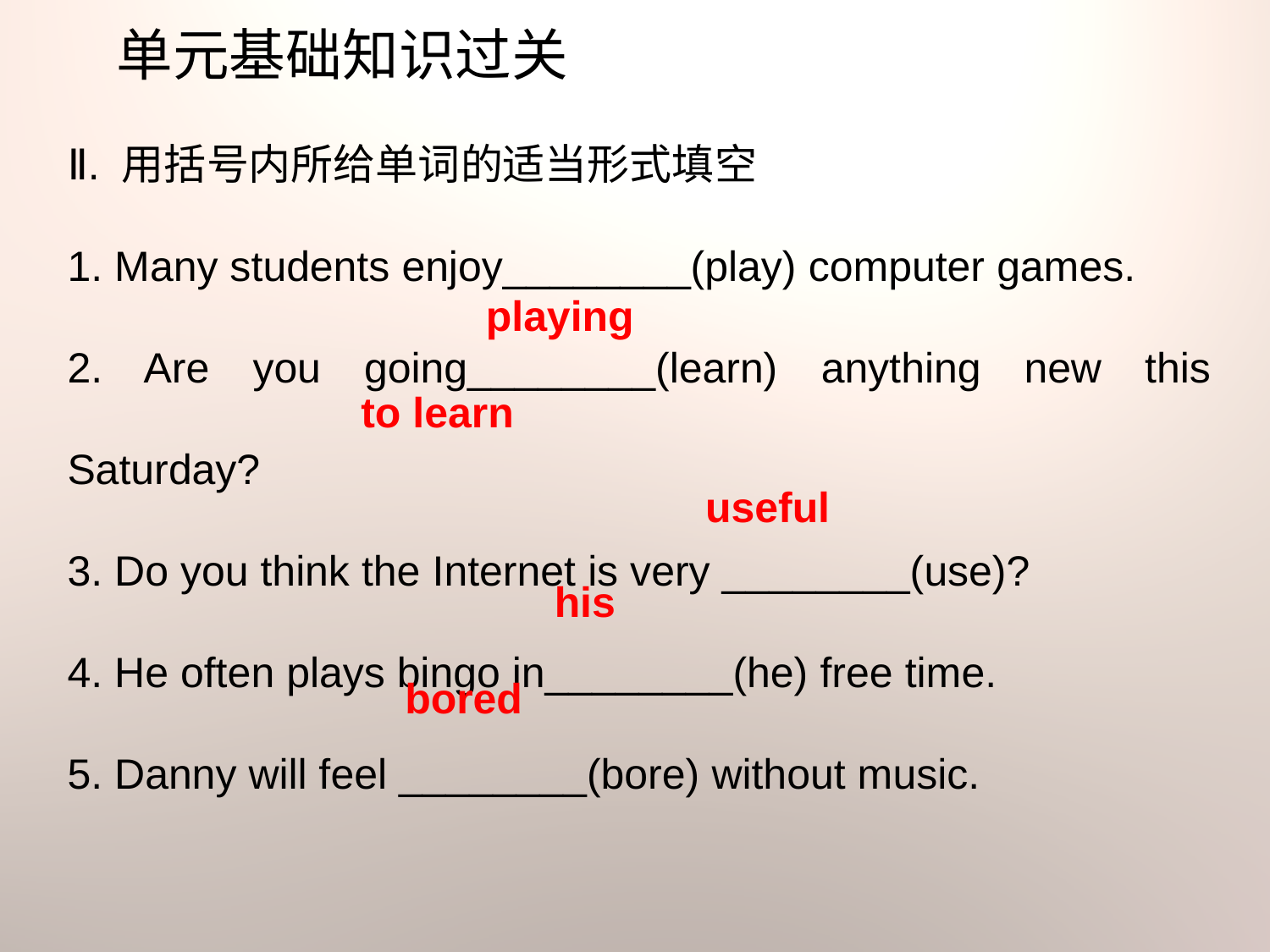

单元基础知识过关
Ⅱ. 用括号内所给单词的适当形式填空
1. Many students enjoy________(play) computer games.
2. Are you going________(learn) anything new this Saturday?
3. Do you think the Internet is very ________(use)?
4. He often plays bingo in________(he) free time.
5. Danny will feel ________(bore) without music.
playing
to learn
useful
his
bored